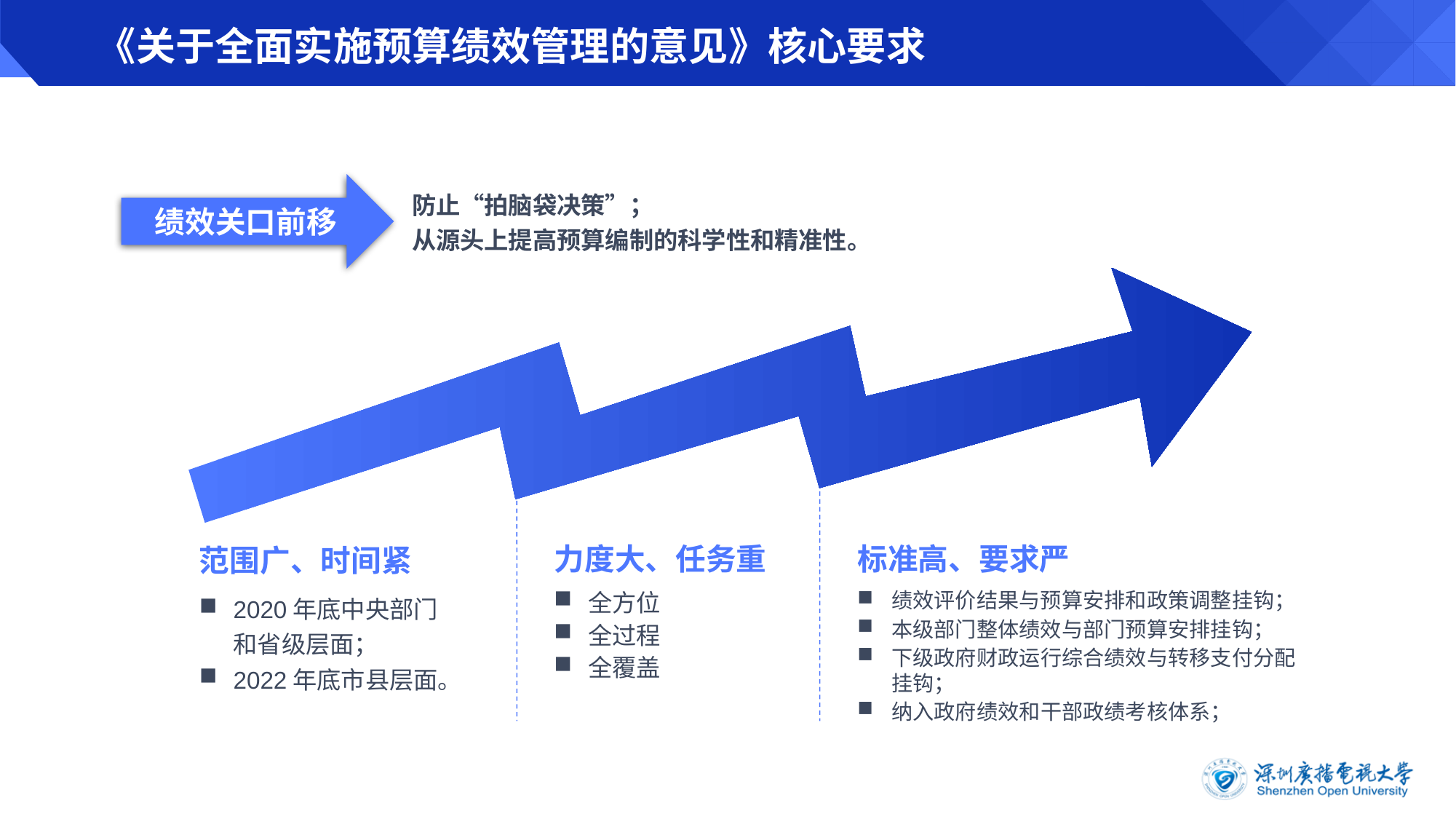

# 《关于全面实施预算绩效管理的意见》核心要求
绩效关口前移
防止“拍脑袋决策”；
从源头上提高预算编制的科学性和精准性。

力度大、任务重
全方位
全过程
全覆盖
标准高、要求严
绩效评价结果与预算安排和政策调整挂钩；
本级部门整体绩效与部门预算安排挂钩；
下级政府财政运行综合绩效与转移支付分配挂钩；
纳入政府绩效和干部政绩考核体系；
范围广、时间紧
2020年底中央部门和省级层面；
2022年底市县层面。